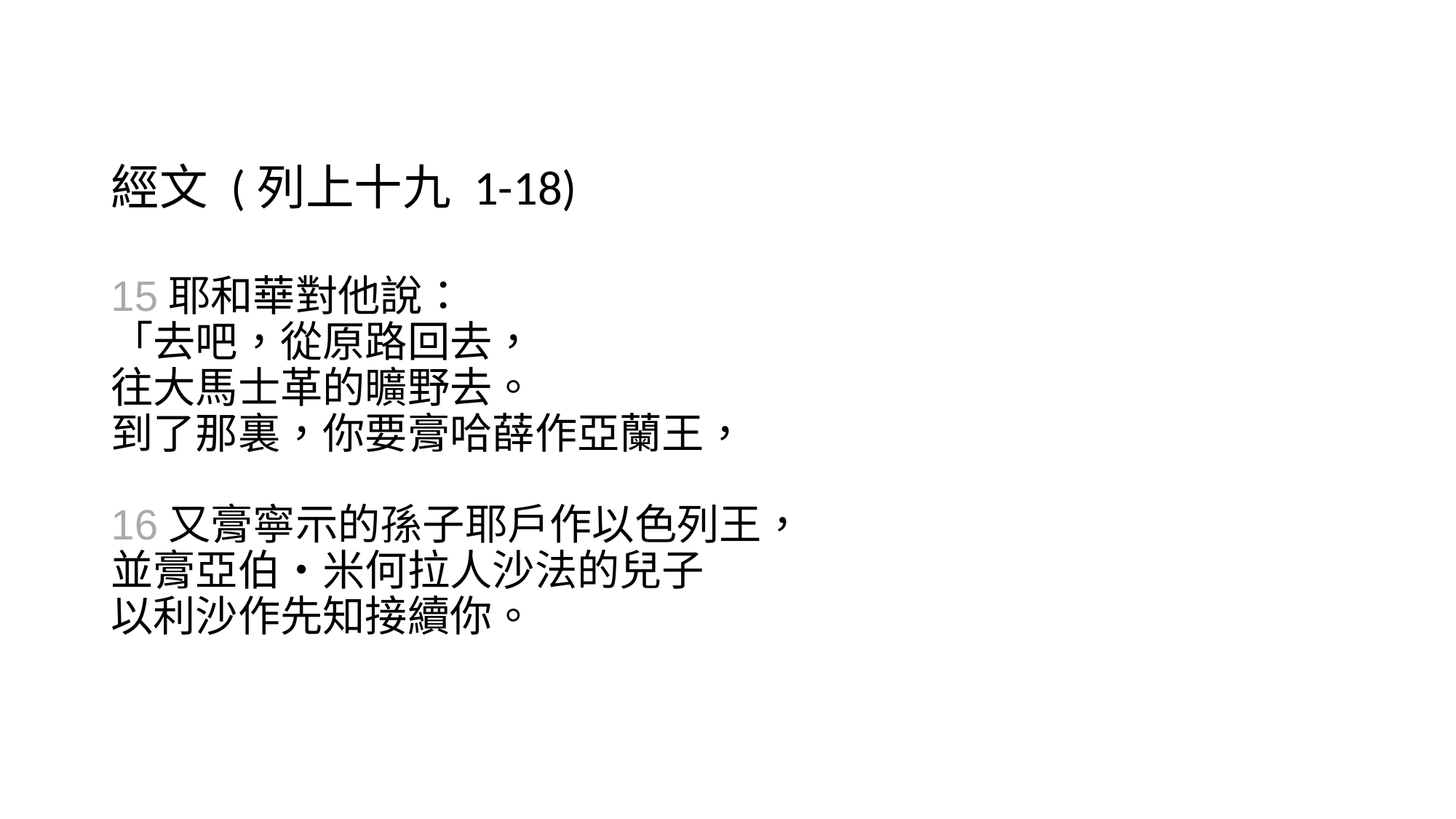

# 經文 (列上十九 1-18) 15耶和華對他說： 「去吧，從原路回去， 往大馬士革的曠野去。 到了那裏，你要膏哈薛作亞蘭王， 16又膏寧示的孫子耶戶作以色列王， 並膏亞伯‧米何拉人沙法的兒子 以利沙作先知接續你。